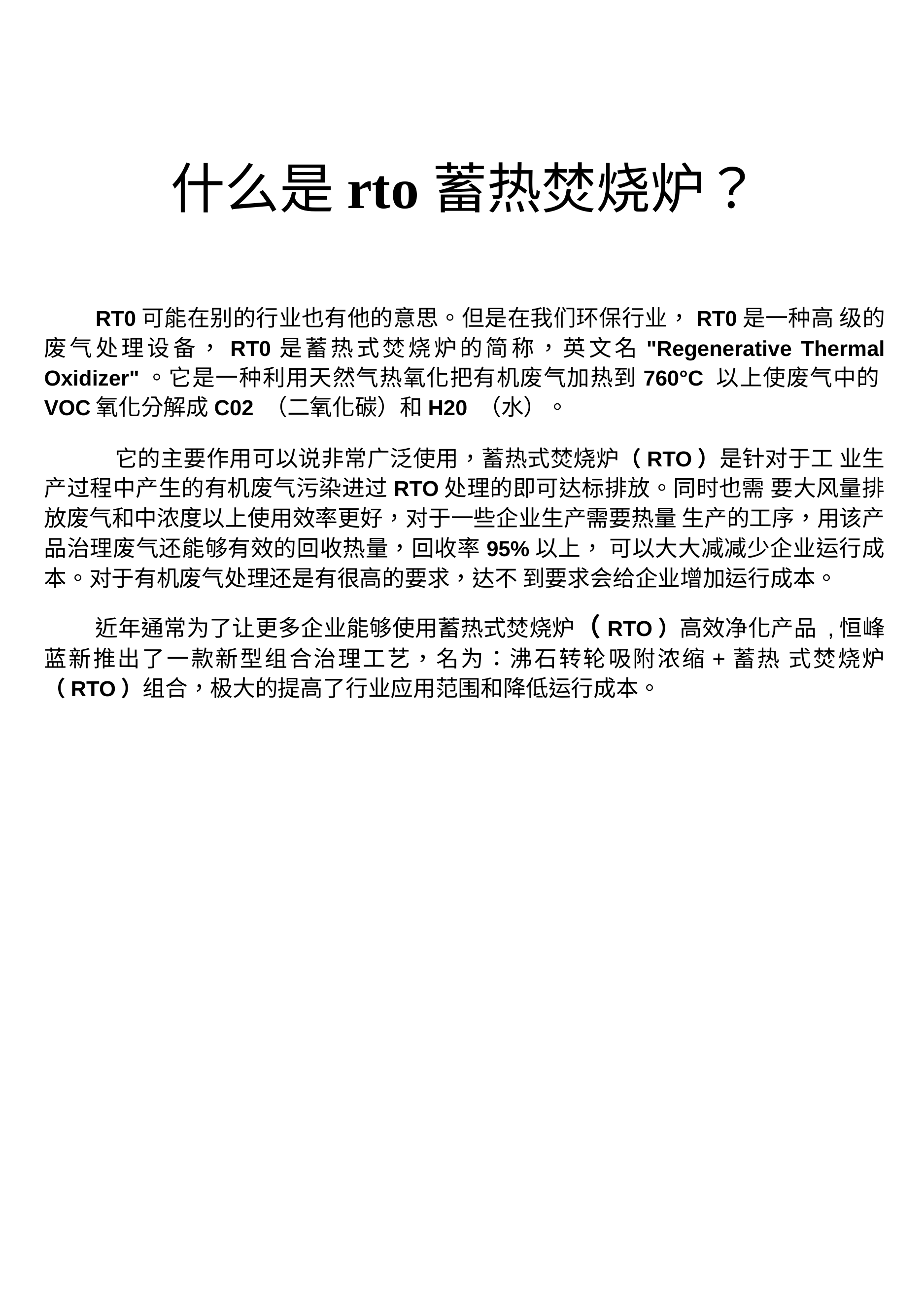

什么是rto蓄热焚烧炉？
RT0可能在别的行业也有他的意思。但是在我们环保行业，RT0是一种高 级的废气处理设备，RT0是蓄热式焚烧炉的简称，英文名"Regenerative Thermal Oxidizer"。它是一种利用天然气热氧化把有机废气加热到760°C 以上使废气中的VOC氧化分解成C02 （二氧化碳）和H20 （水）。
它的主要作用可以说非常广泛使用，蓄热式焚烧炉（RTO）是针对于工 业生产过程中产生的有机废气污染进过RTO处理的即可达标排放。同时也需 要大风量排放废气和中浓度以上使用效率更好，对于一些企业生产需要热量 生产的工序，用该产品治理废气还能够有效的回收热量，回收率95%以上， 可以大大减减少企业运行成本。对于有机废气处理还是有很高的要求，达不 到要求会给企业增加运行成本。
近年通常为了让更多企业能够使用蓄热式焚烧炉（RTO）高效净化产品 ,恒峰蓝新推出了一款新型组合治理工艺，名为：沸石转轮吸附浓缩+蓄热 式焚烧炉（RTO）组合，极大的提高了行业应用范围和降低运行成本。